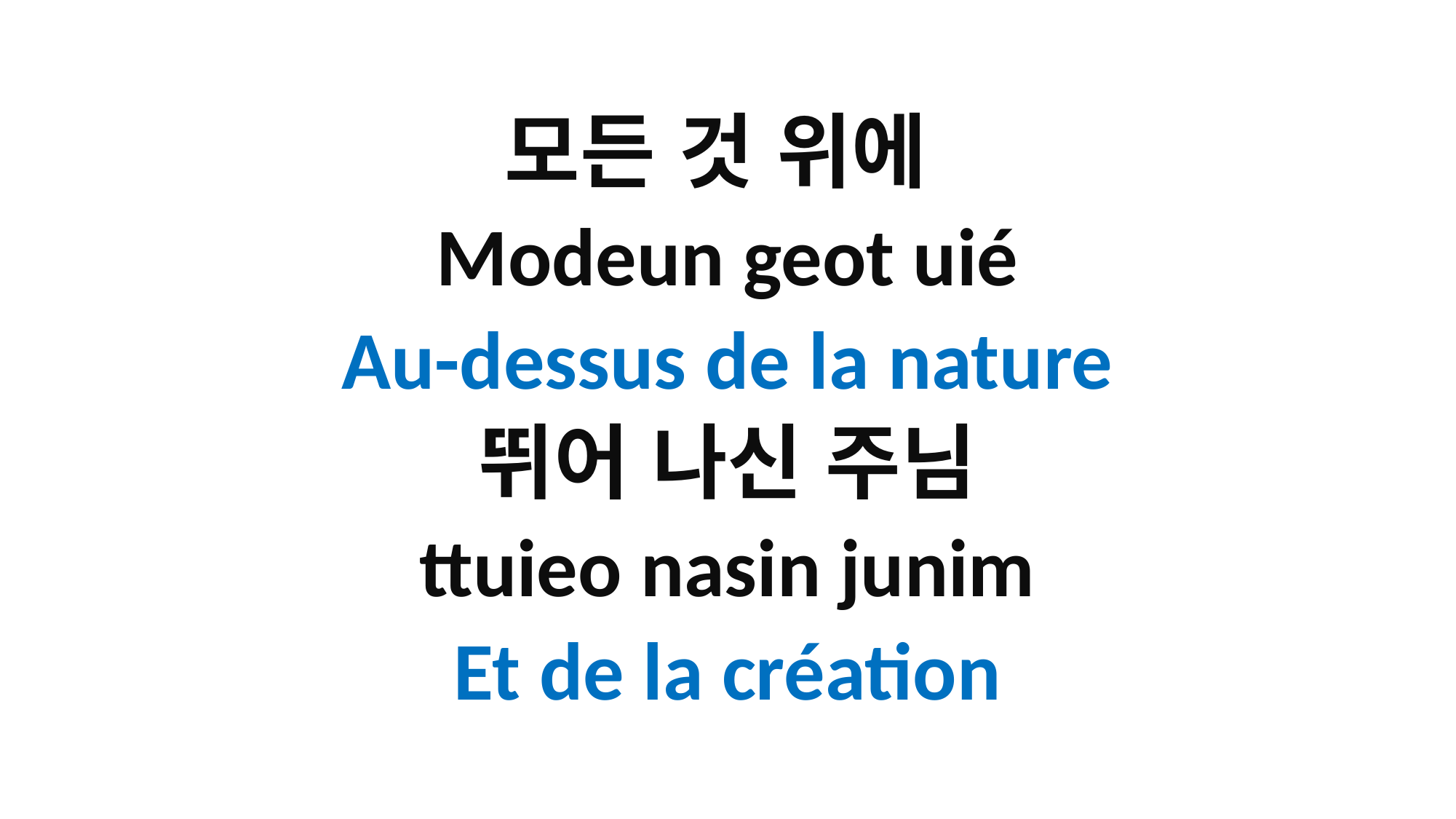

모든 것 위에
Modeun geot uié
Au-dessus de la nature
뛰어 나신 주님
ttuieo nasin junim
Et de la création